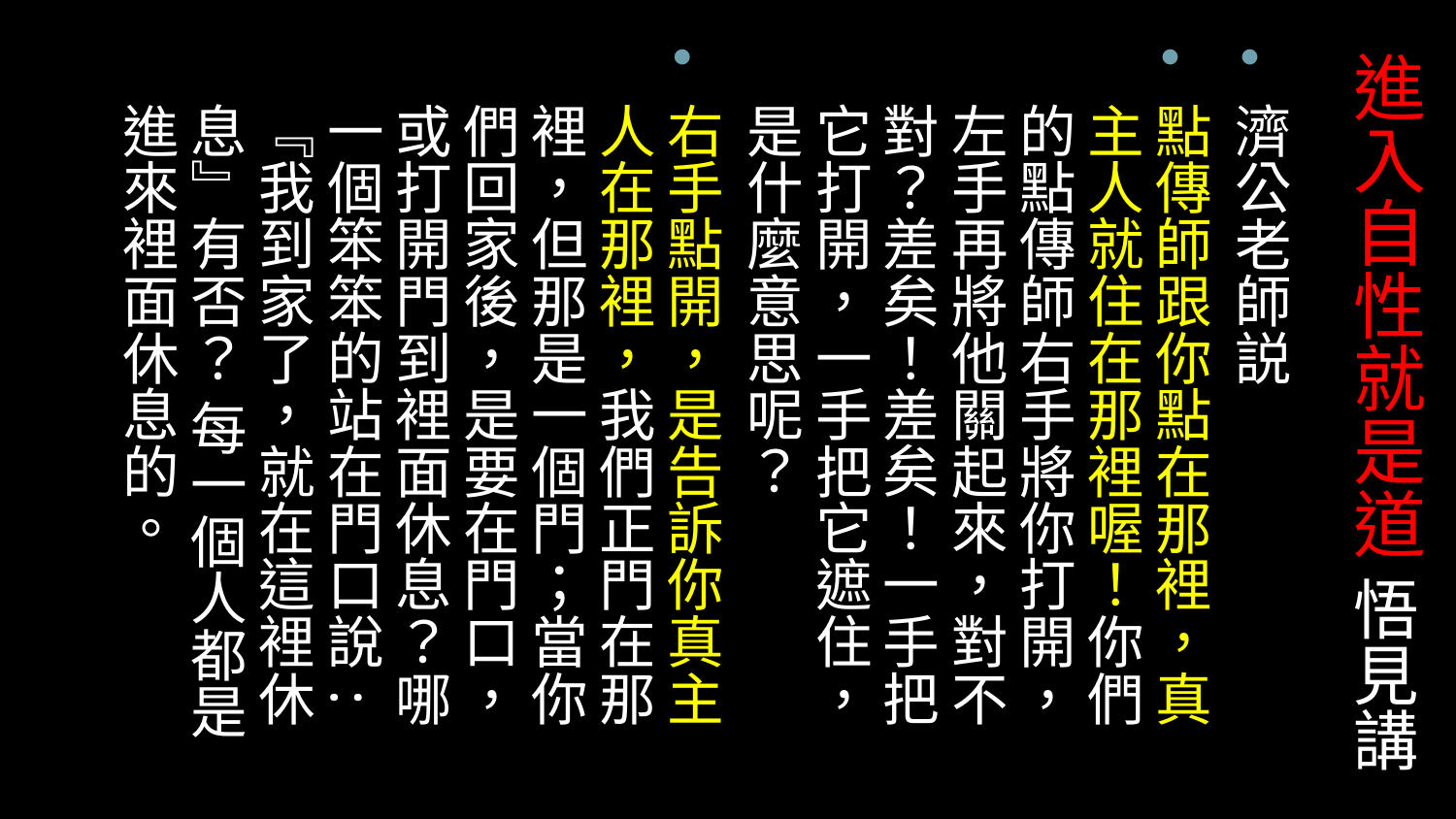

# 進入自性就是道 悟見講
濟公老師説
點傳師跟你點在那裡，真主人就住在那裡喔！你們的點傳師右手將你打開，左手再將他關起來，對不對？差矣！差矣！一手把它打開，一手把它遮住，是什麼意思呢？
右手點開，是告訴你真主人在那裡，我們正門在那裡，但那是一個門；當你們回家後，是要在門口，或打開門到裡面休息？哪一個笨笨的站在門口說:『我到家了，就在這裡休息』有否？ 每一個人都是進來裡面休息的。